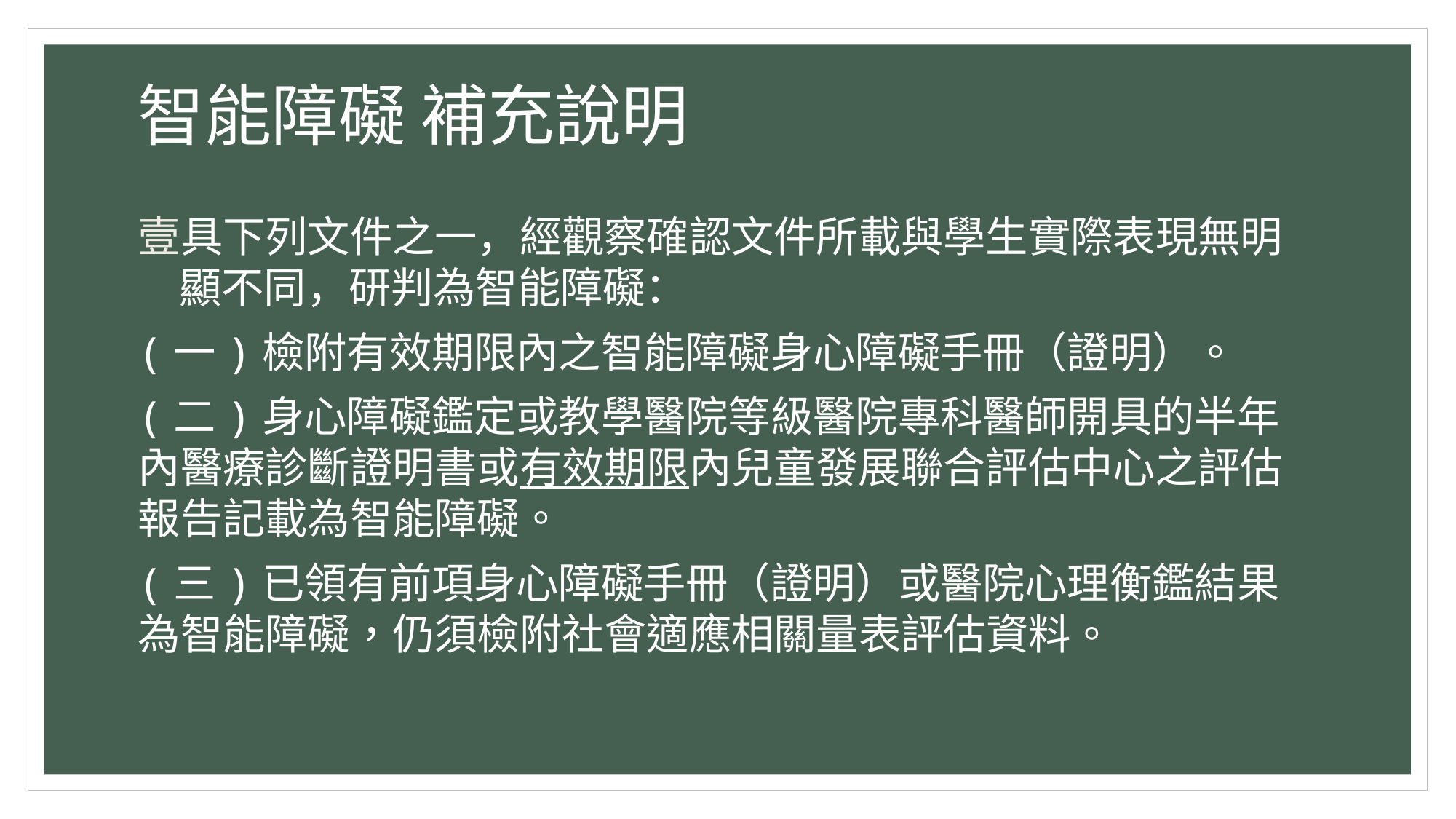

# 智能障礙 補充說明
具下列文件之一，經觀察確認文件所載與學生實際表現無明顯不同，研判為智能障礙：
(一)檢附有效期限內之智能障礙身心障礙手冊（證明）。
(二)身心障礙鑑定或教學醫院等級醫院專科醫師開具的半年內醫療診斷證明書或有效期限內兒童發展聯合評估中心之評估報告記載為智能障礙。
(三)已領有前項身心障礙手冊（證明）或醫院心理衡鑑結果為智能障礙，仍須檢附社會適應相關量表評估資料。